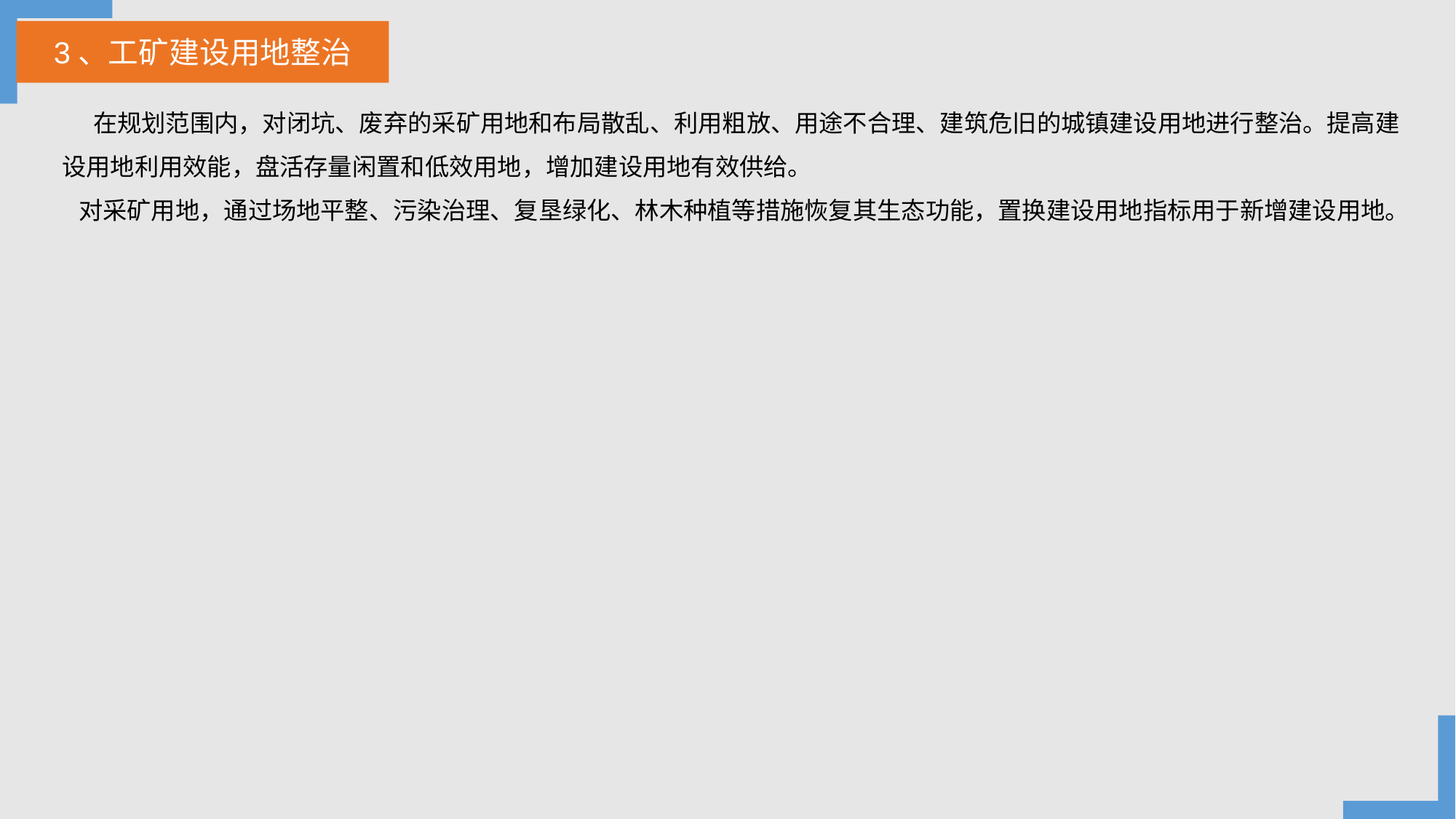

3、工矿建设用地整治
    在规划范围内，对闭坑、废弃的采矿用地和布局散乱、利用粗放、用途不合理、建筑危旧的城镇建设用地进行整治。提高建设用地利用效能，盘活存量闲置和低效用地，增加建设用地有效供给。
  对采矿用地，通过场地平整、污染治理、复垦绿化、林木种植等措施恢复其生态功能，置换建设用地指标用于新增建设用地。